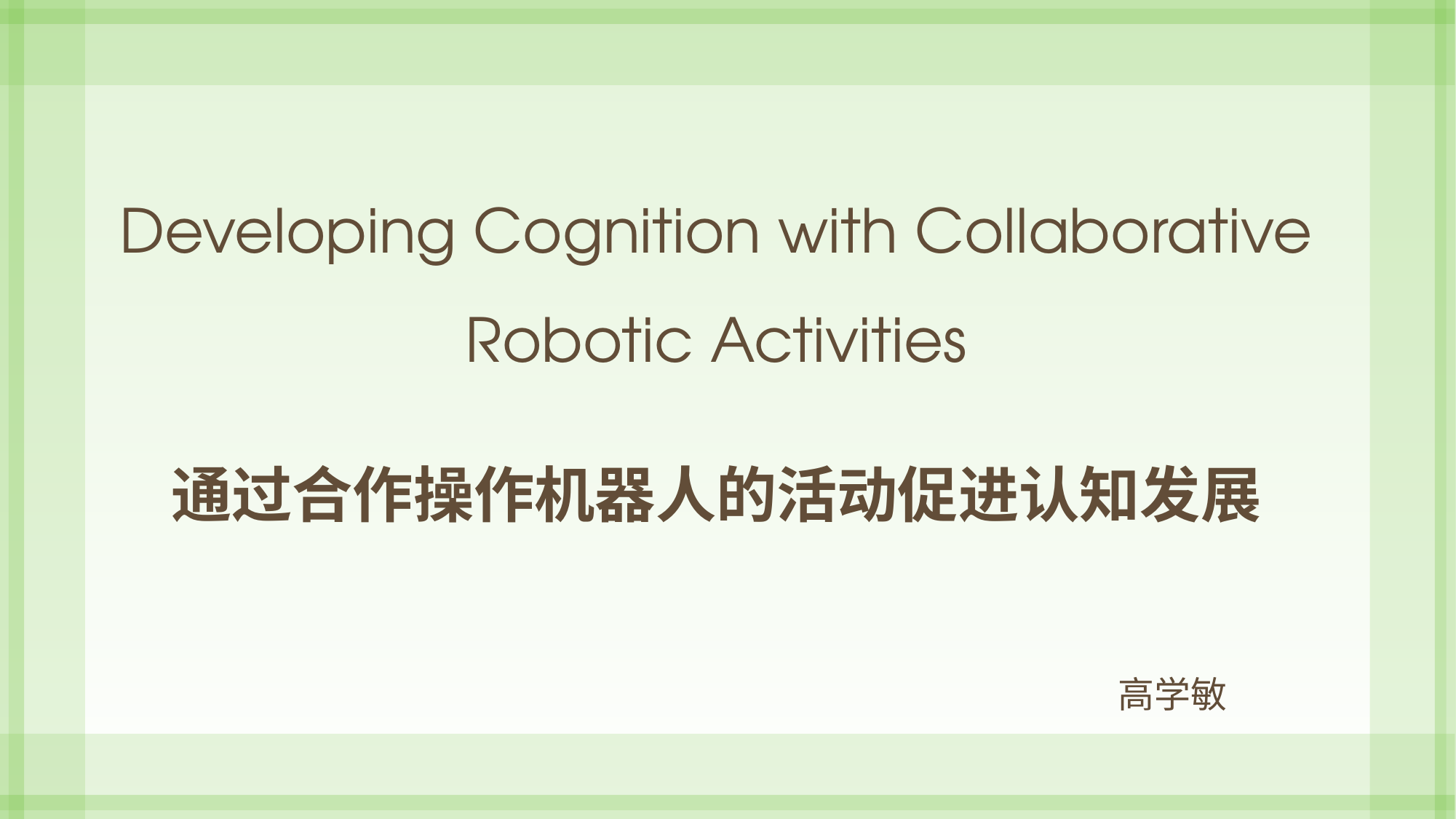

Developing Cognition with Collaborative Robotic Activities
通过合作操作机器人的活动促进认知发展
高学敏